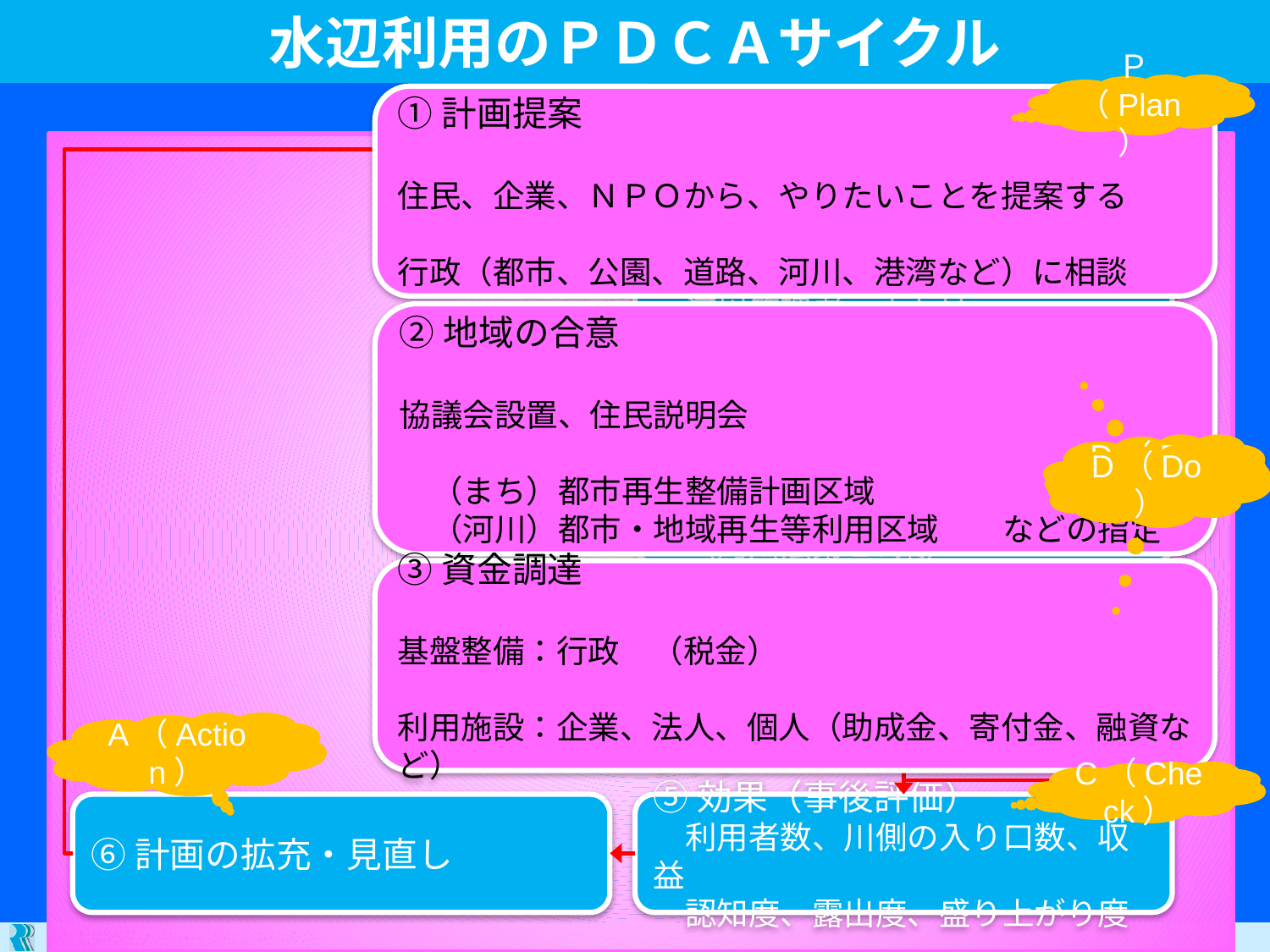

水辺利用のＰＤＣＡサイクル
Ｐ（Plan）
①計画提案

住民、企業、ＮＰＯから、やりたいことを提案する

行政（都市、公園、道路、河川、港湾など）に相談
①計画策定
　ミズベリング、民主導、住民参加

②作る（工事）
　河川管理者　または
　それ以外（河川法第20条工事など）
②地域の合意

協議会設置、住民説明会

　（まち）都市再生整備計画区域
　（河川）都市・地域再生等利用区域　　などの指定
D（Do）
③借りる（占用）
　様々な占用主体、占用期間
　（河川法第24条）
D（Do）
③資金調達

基盤整備：行政　（税金）

利用施設：企業、法人、個人（助成金、寄付金、融資など）
④使う・作る（維持管理）
　カフェ・船着場等（河川法第26条）
　占用料、使用料、ファンドレイジング
A（Action）
C（Check）
⑥計画の拡充・見直し
⑤効果（事後評価）
　利用者数、川側の入り口数、収益
　認知度、露出度、盛り上がり度
36